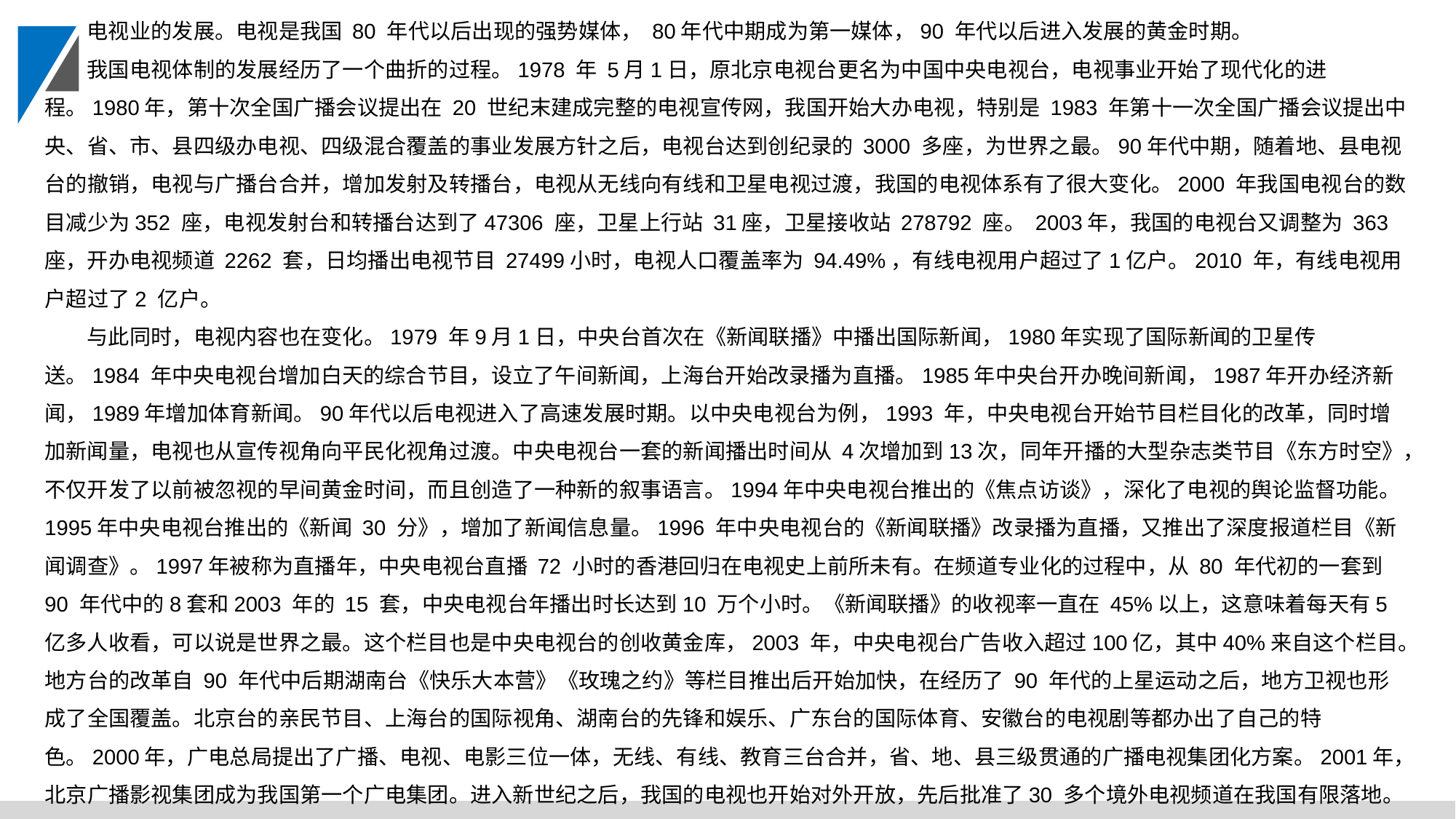

电视业的发展。电视是我国 80 年代以后出现的强势媒体， 80年代中期成为第一媒体，90 年代以后进入发展的黄金时期。
我国电视体制的发展经历了一个曲折的过程。1978 年 5月1日，原北京电视台更名为中国中央电视台，电视事业开始了现代化的进程。1980年，第十次全国广播会议提出在 20 世纪末建成完整的电视宣传网，我国开始大办电视，特别是 1983 年第十一次全国广播会议提出中央、省、市、县四级办电视、四级混合覆盖的事业发展方针之后，电视台达到创纪录的 3000 多座，为世界之最。90年代中期，随着地、县电视台的撤销，电视与广播台合并，增加发射及转播台，电视从无线向有线和卫星电视过渡，我国的电视体系有了很大变化。2000 年我国电视台的数目减少为352 座，电视发射台和转播台达到了47306 座，卫星上行站 31座，卫星接收站 278792 座。 2003年，我国的电视台又调整为 363 座，开办电视频道 2262 套，日均播出电视节目 27499小时，电视人口覆盖率为 94.49%，有线电视用户超过了1亿户。2010 年，有线电视用户超过了2 亿户。
与此同时，电视内容也在变化。1979 年9月1日，中央台首次在《新闻联播》中播出国际新闻，1980年实现了国际新闻的卫星传送。1984 年中央电视台增加白天的综合节目，设立了午间新闻，上海台开始改录播为直播。1985年中央台开办晚间新闻，1987年开办经济新闻，1989年增加体育新闻。90年代以后电视进入了高速发展时期。以中央电视台为例，1993 年，中央电视台开始节目栏目化的改革，同时增加新闻量，电视也从宣传视角向平民化视角过渡。中央电视台一套的新闻播出时间从 4次增加到13次，同年开播的大型杂志类节目《东方时空》，不仅开发了以前被忽视的早间黄金时间，而且创造了一种新的叙事语言。1994年中央电视台推出的《焦点访谈》，深化了电视的舆论监督功能。1995年中央电视台推出的《新闻 30 分》，增加了新闻信息量。1996 年中央电视台的《新闻联播》改录播为直播，又推出了深度报道栏目《新闻调查》。1997年被称为直播年，中央电视台直播 72 小时的香港回归在电视史上前所未有。在频道专业化的过程中，从 80 年代初的一套到90 年代中的8套和2003 年的 15 套，中央电视台年播出时长达到10 万个小时。《新闻联播》的收视率一直在 45%以上，这意味着每天有5亿多人收看，可以说是世界之最。这个栏目也是中央电视台的创收黄金库，2003 年，中央电视台广告收入超过100亿，其中40%来自这个栏目。地方台的改革自 90 年代中后期湖南台《快乐大本营》《玫瑰之约》等栏目推出后开始加快，在经历了 90 年代的上星运动之后，地方卫视也形成了全国覆盖。北京台的亲民节目、上海台的国际视角、湖南台的先锋和娱乐、广东台的国际体育、安徽台的电视剧等都办出了自己的特色。2000年，广电总局提出了广播、电视、电影三位一体，无线、有线、教育三台合并，省、地、县三级贯通的广播电视集团化方案。2001年，北京广播影视集团成为我国第一个广电集团。进入新世纪之后，我国的电视也开始对外开放，先后批准了30 多个境外电视频道在我国有限落地。目前我国电视行业已经形成中央电视台、省级卫视、省级地面台、都市台和境外电视台的五级态势，在电视市场的形成过程中，行政区划已经被市场的重新划分所取代。